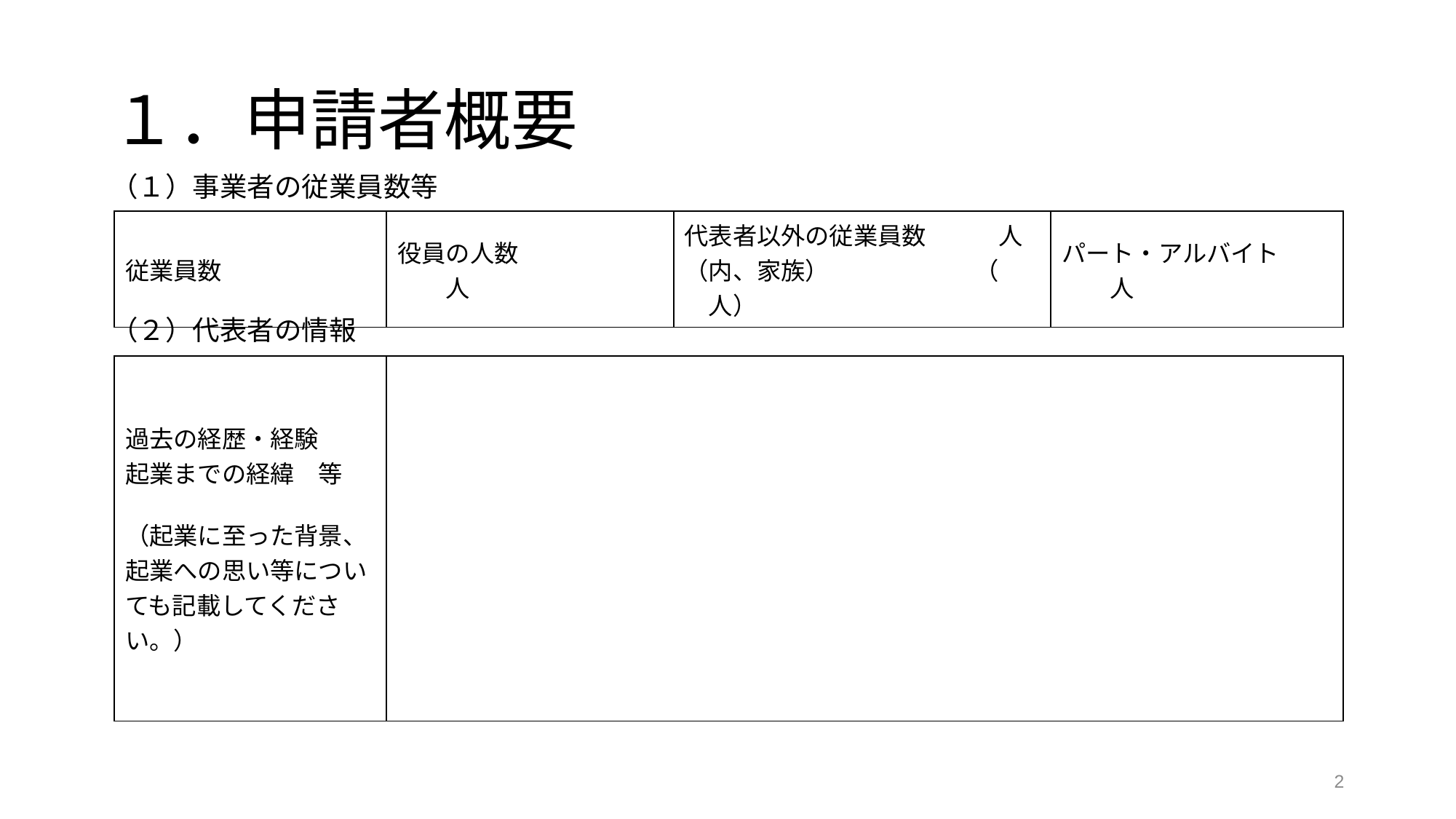

# １．申請者概要
（１）事業者の従業員数等
| 従業員数 | 役員の人数　　　　　　　人 | 代表者以外の従業員数　　　人 （内、家族）　　　　　　（　　人） | パート・アルバイト　　　　人 |
| --- | --- | --- | --- |
（２）代表者の情報
| 過去の経歴・経験 起業までの経緯　等 （起業に至った背景、起業への思い等についても記載してください。） |  |
| --- | --- |
2